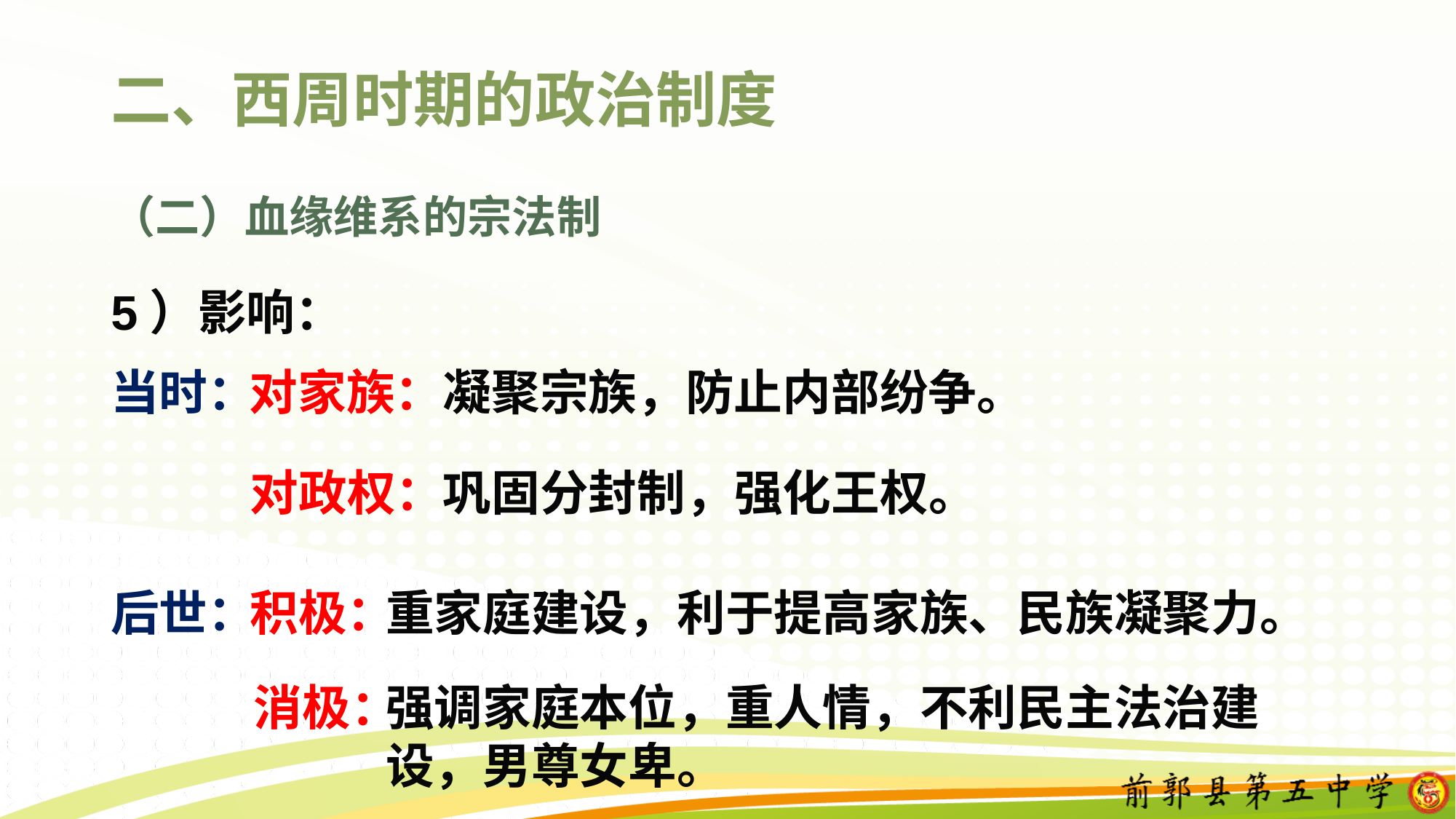

# 二、西周时期的政治制度
（二）血缘维系的宗法制
5）影响：
对家族：
当时：
凝聚宗族，防止内部纷争。
 对政权：
巩固分封制，强化王权。
后世：
积极：
重家庭建设，利于提高家族、民族凝聚力。
消极：
强调家庭本位，重人情，不利民主法治建设，男尊女卑。